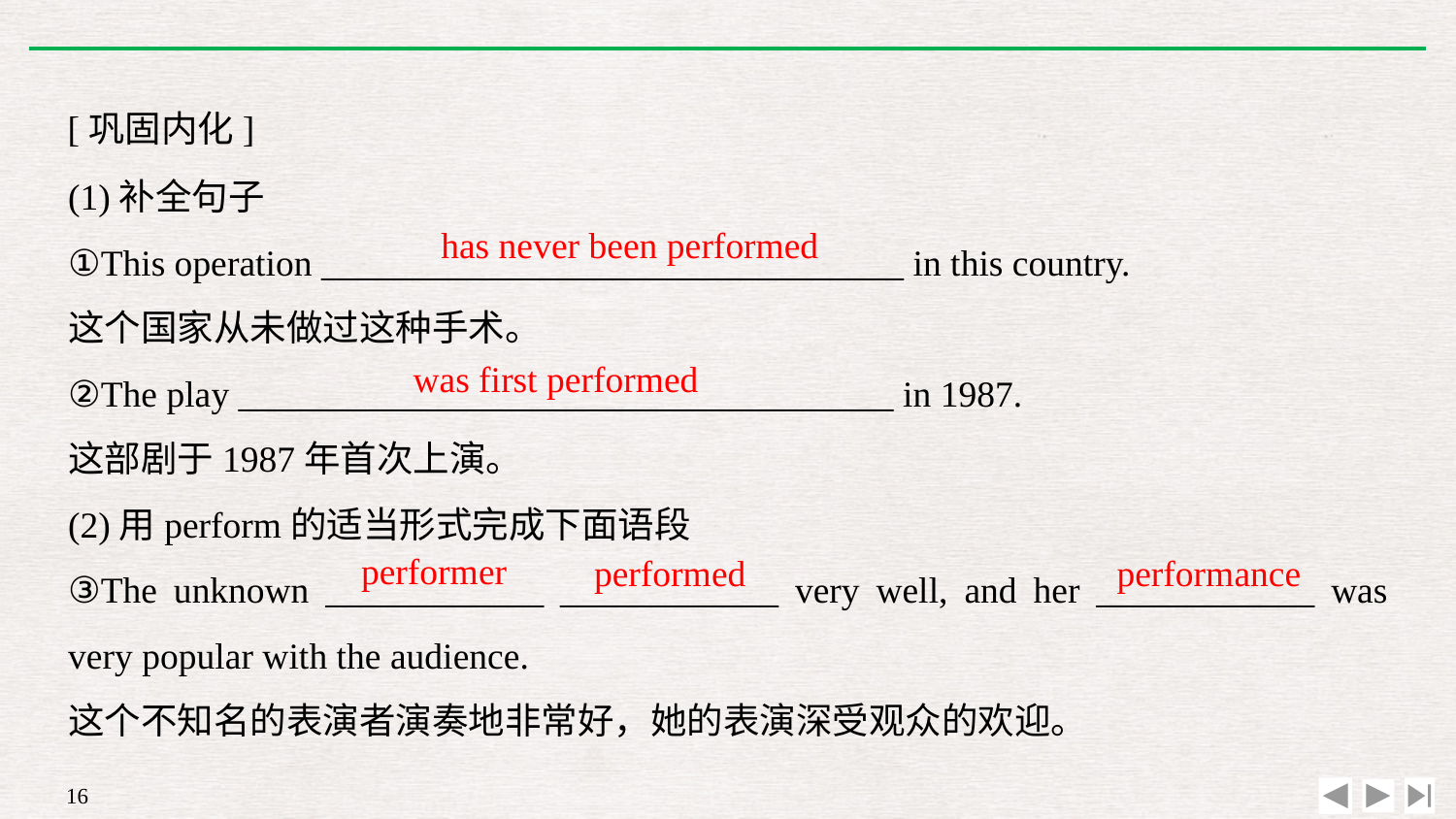

[巩固内化]
(1)补全句子
①This operation ________________________________ in this country.
这个国家从未做过这种手术。
②The play ____________________________________ in 1987.
这部剧于1987年首次上演。
(2)用perform的适当形式完成下面语段
③The unknown ____________ ____________ very well, and her ____________ was very popular with the audience.
这个不知名的表演者演奏地非常好，她的表演深受观众的欢迎。
has never been performed
was first performed
performer
performed
performance